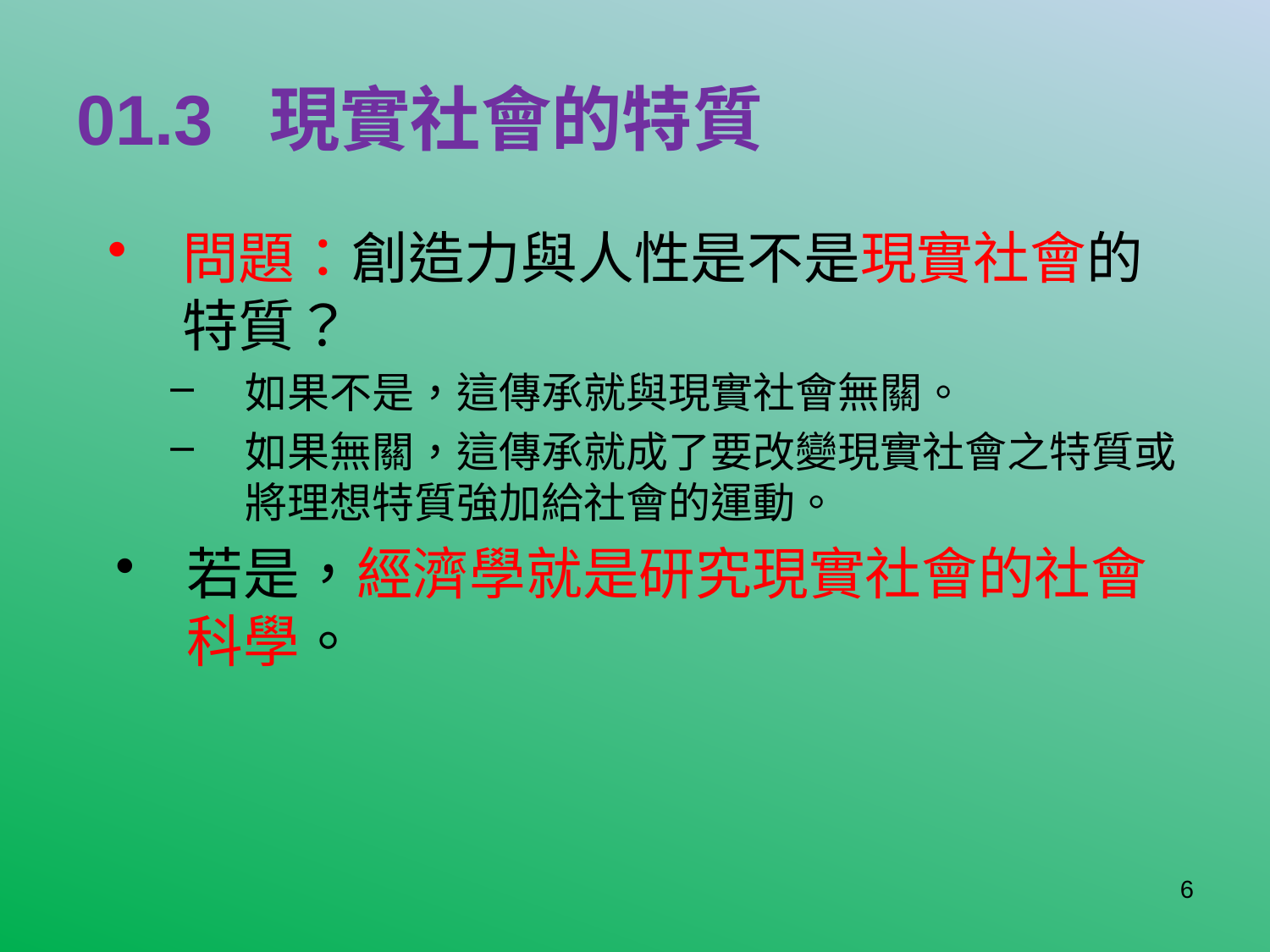

# 01.3  現實社會的特質
問題：創造力與人性是不是現實社會的特質？
如果不是，這傳承就與現實社會無關。
如果無關，這傳承就成了要改變現實社會之特質或將理想特質強加給社會的運動。
若是，經濟學就是研究現實社會的社會科學。

6